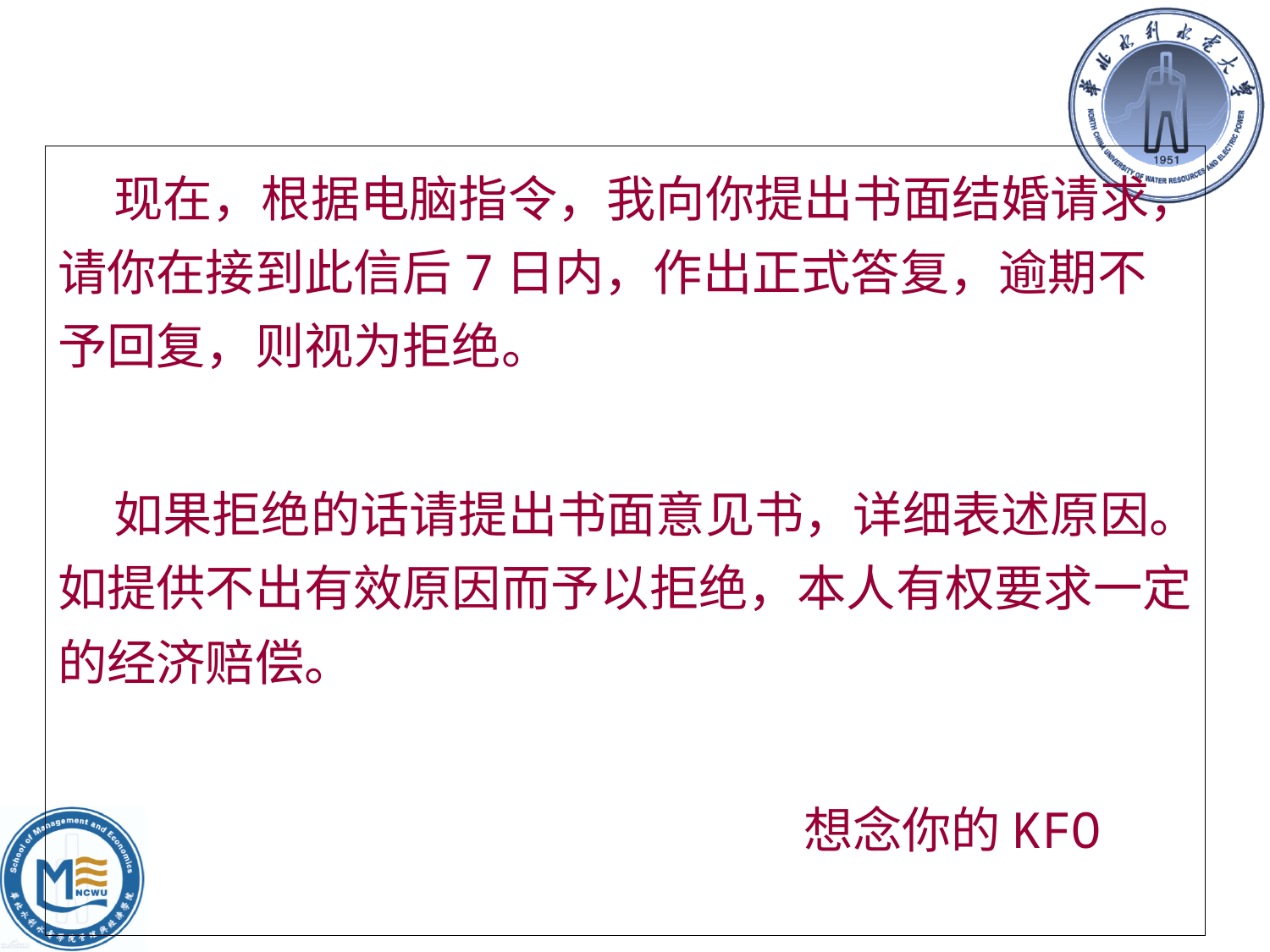

现在，根据电脑指令，我向你提出书面结婚请求，请你在接到此信后7日内，作出正式答复，逾期不予回复，则视为拒绝。

    如果拒绝的话请提出书面意见书，详细表述原因。如提供不出有效原因而予以拒绝，本人有权要求一定的经济赔偿。

想念你的KFO